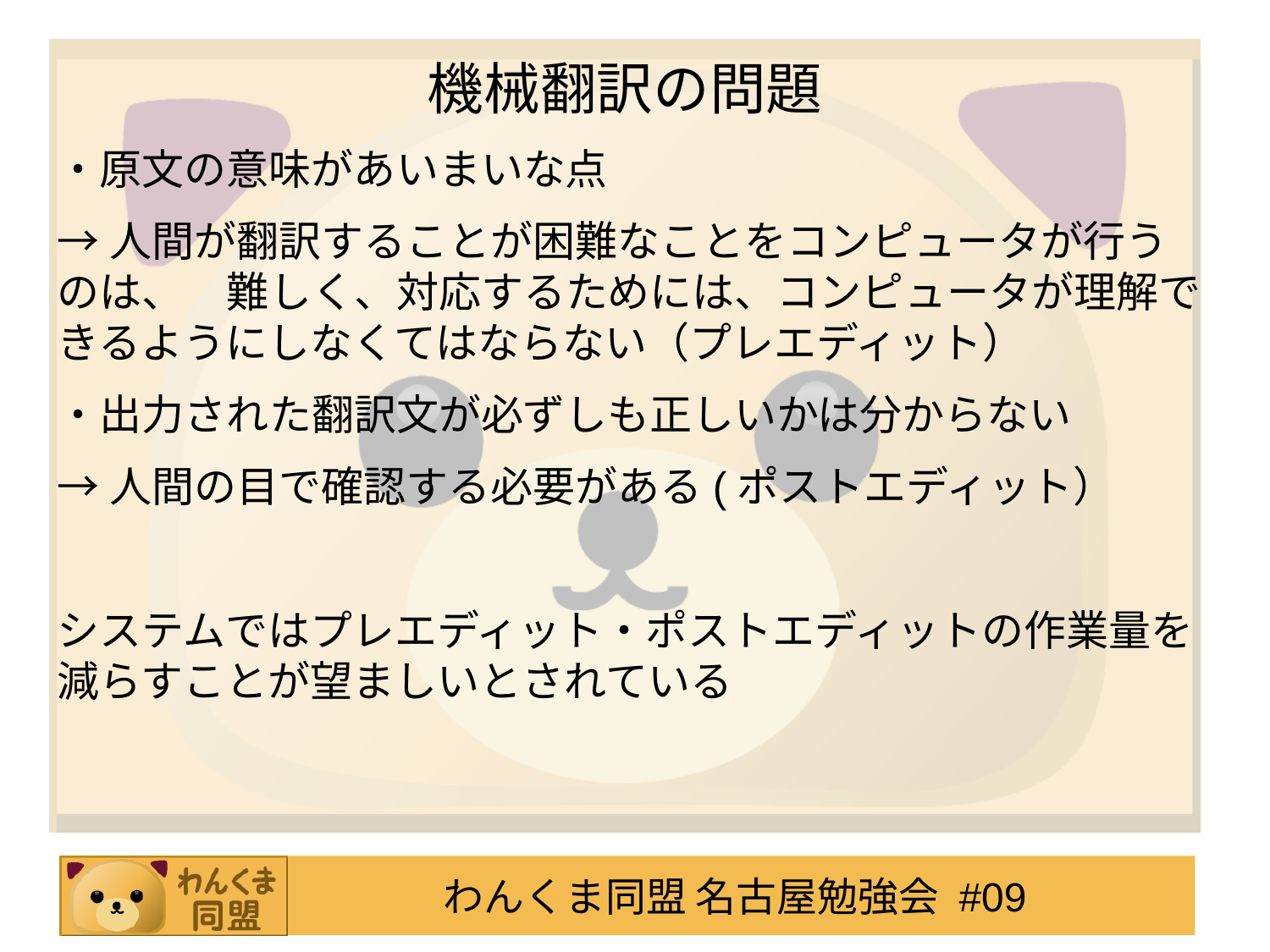

機械翻訳の問題
・原文の意味があいまいな点
→人間が翻訳することが困難なことをコンピュータが行うのは、　難しく、対応するためには、コンピュータが理解できるようにしなくてはならない（プレエディット）
・出力された翻訳文が必ずしも正しいかは分からない
→人間の目で確認する必要がある(ポストエディット）

システムではプレエディット・ポストエディットの作業量を減らすことが望ましいとされている